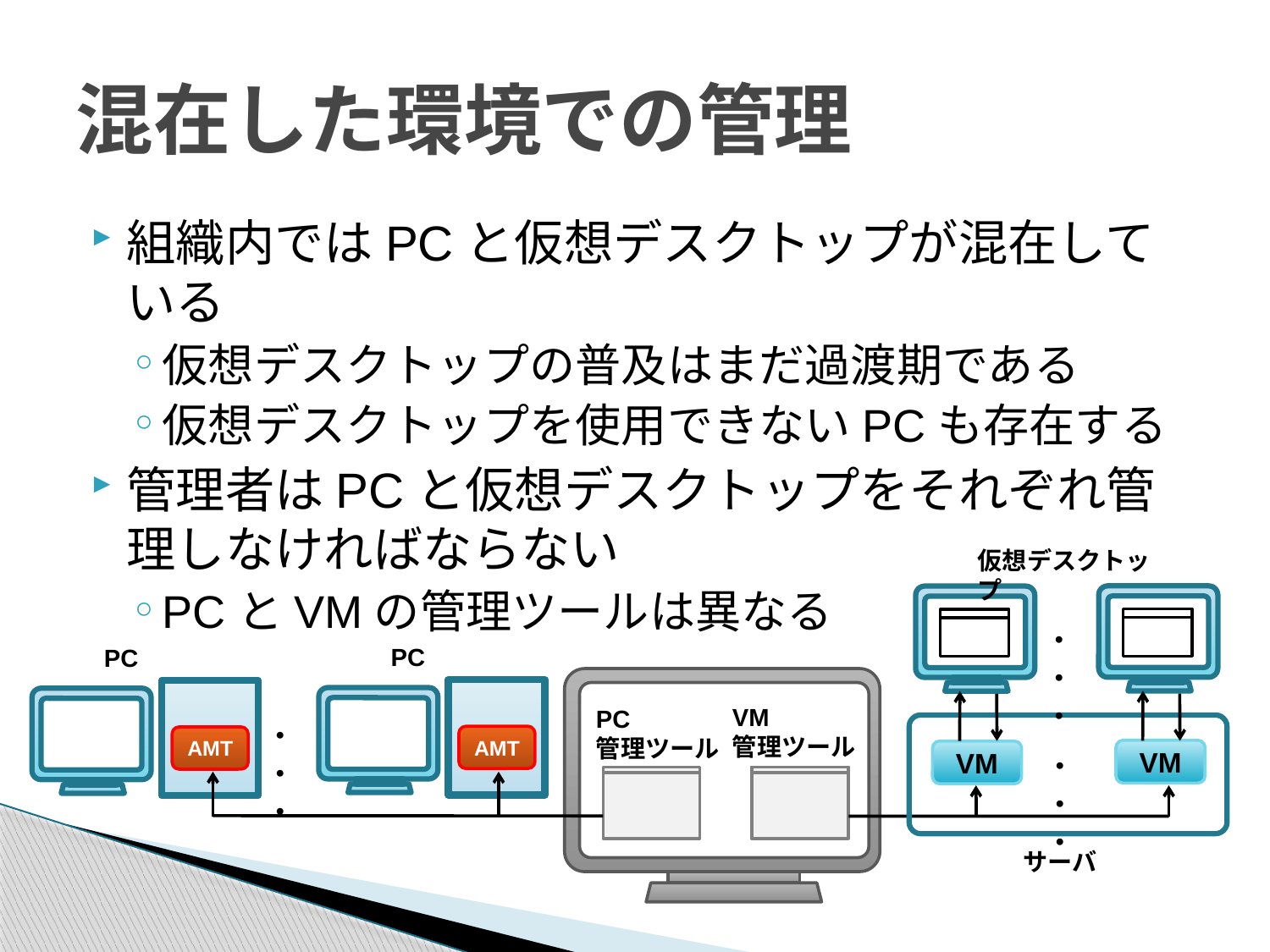

# 混在した環境での管理
組織内ではPCと仮想デスクトップが混在している
仮想デスクトップの普及はまだ過渡期である
仮想デスクトップを使用できないPCも存在する
管理者はPCと仮想デスクトップをそれぞれ管理しなければならない
PCとVMの管理ツールは異なる

仮想デスクトップ

・・・
PC

AMT
PC

AMT

VM
管理ツール
PC
管理ツール

・・・

・・・
VM
VM
サーバ